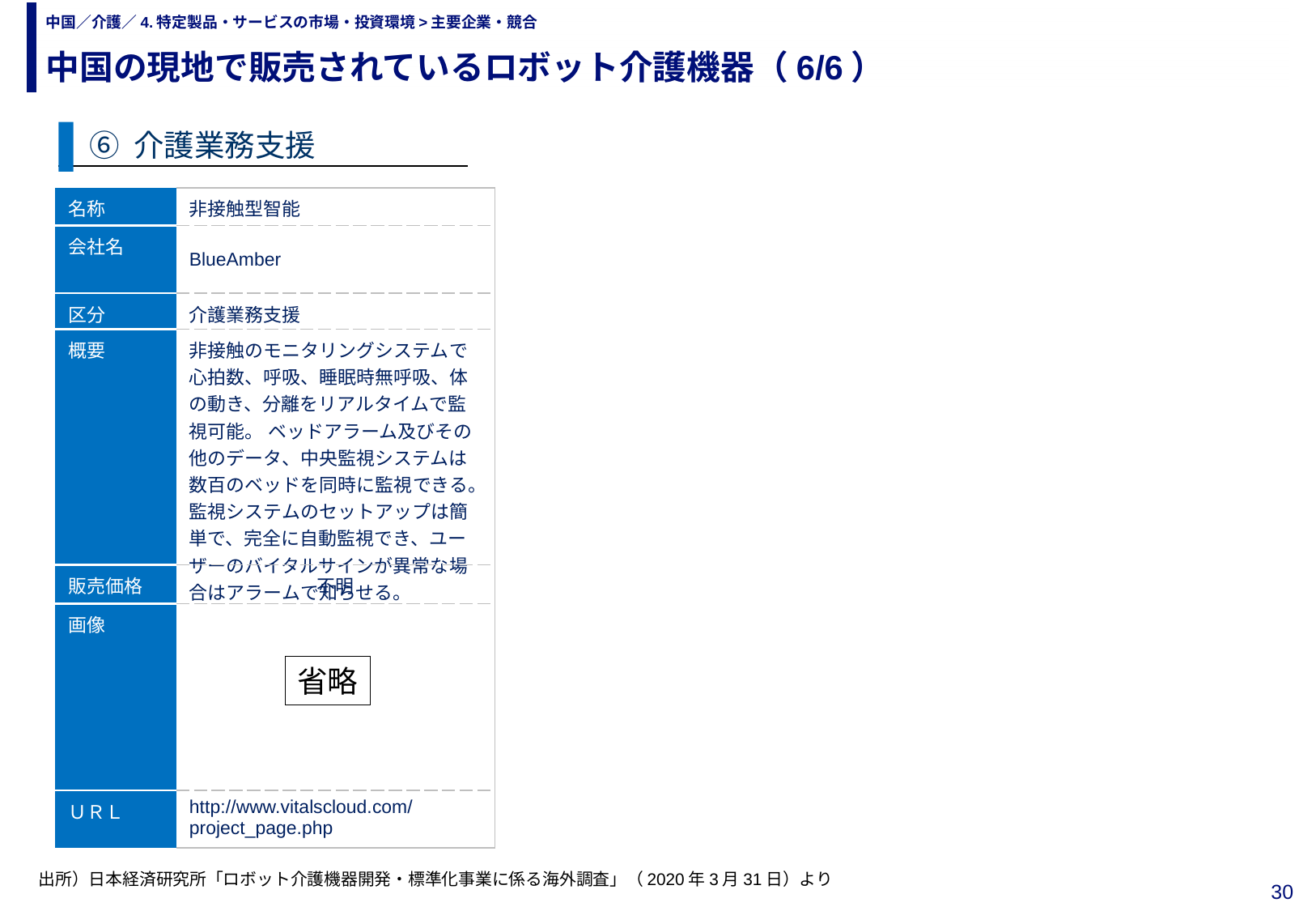

中国の現地で販売されているロボット介護機器（6/6）
# 中国／介護／4.特定製品・サービスの市場・投資環境>主要企業・競合
⑥ 介護業務支援

| 名称 | 非接触型智能 |
| --- | --- |
| 会社名 | BlueAmber |
| 区分 | 介護業務支援 |
| 概要 | 非接触のモニタリングシステムで心拍数、呼吸、睡眠時無呼吸、体の動き、分離をリアルタイムで監視可能。 ベッドアラーム及びその他のデータ、中央監視システムは数百のベッドを同時に監視できる。監視システムのセットアップは簡単で、完全に自動監視でき、ユーザーのバイタルサインが異常な場合はアラームで知らせる。 |
| 販売価格 | 不明 |
| 画像 |  |
| ＵＲＬ | http://www.vitalscloud.com/project\_page.php |
省略
出所）日本経済研究所「ロボット介護機器開発・標準化事業に係る海外調査」（2020年3月31日）より